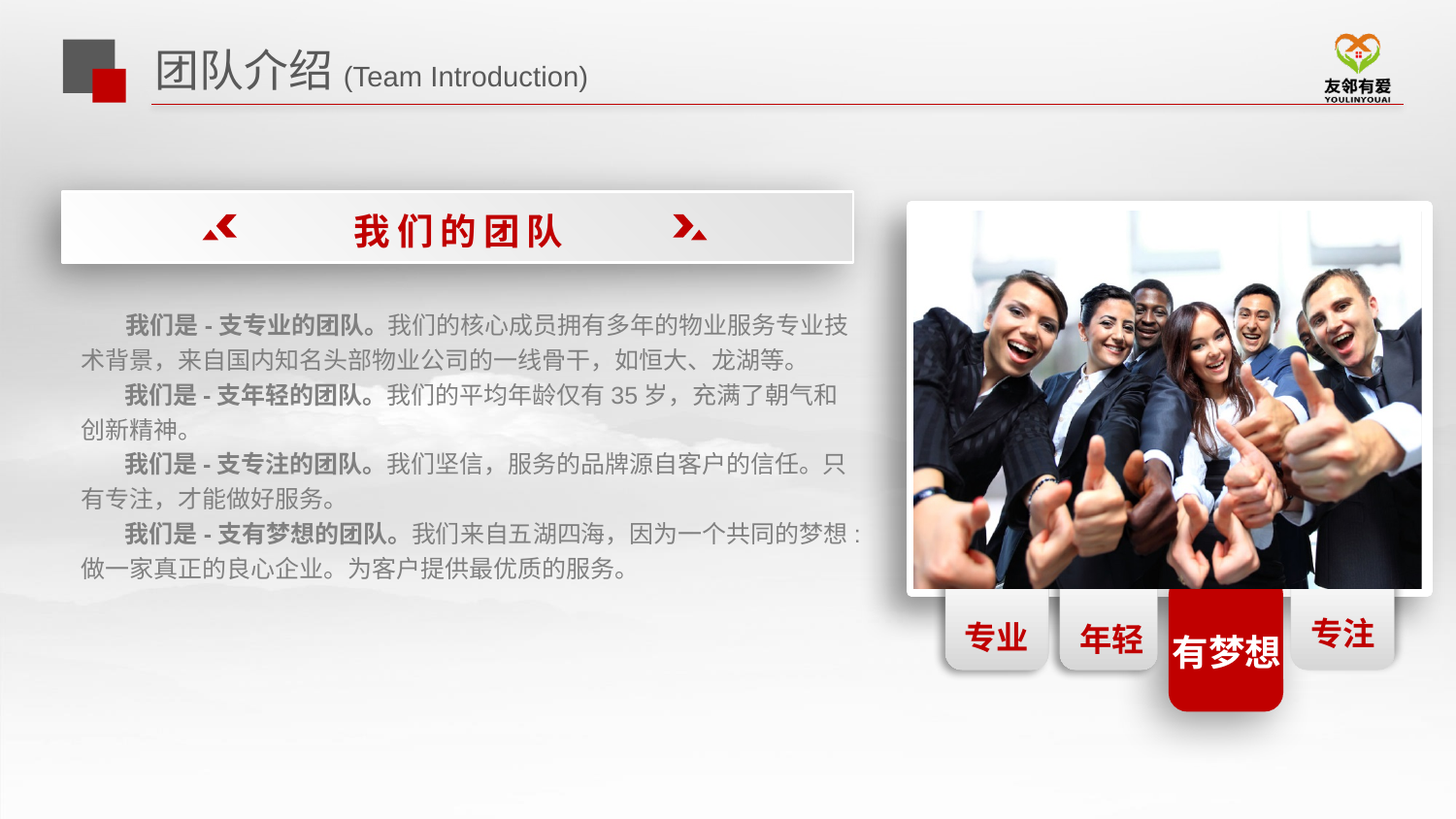

# 团队介绍(Team Introduction)

我们的团队

       我们是-支专业的团队。我们的核心成员拥有多年的物业服务专业技术背景，来自国内知名头部物业公司的一线骨干，如恒大、龙湖等。
       我们是-支年轻的团队。我们的平均年龄仅有35岁，充满了朝气和创新精神。
       我们是-支专注的团队。我们坚信，服务的品牌源自客户的信任。只有专注，才能做好服务。
       我们是-支有梦想的团队。我们来自五湖四海，因为一个共同的梦想:做一家真正的良心企业。为客户提供最优质的服务。

专业

年轻

专注

有梦想